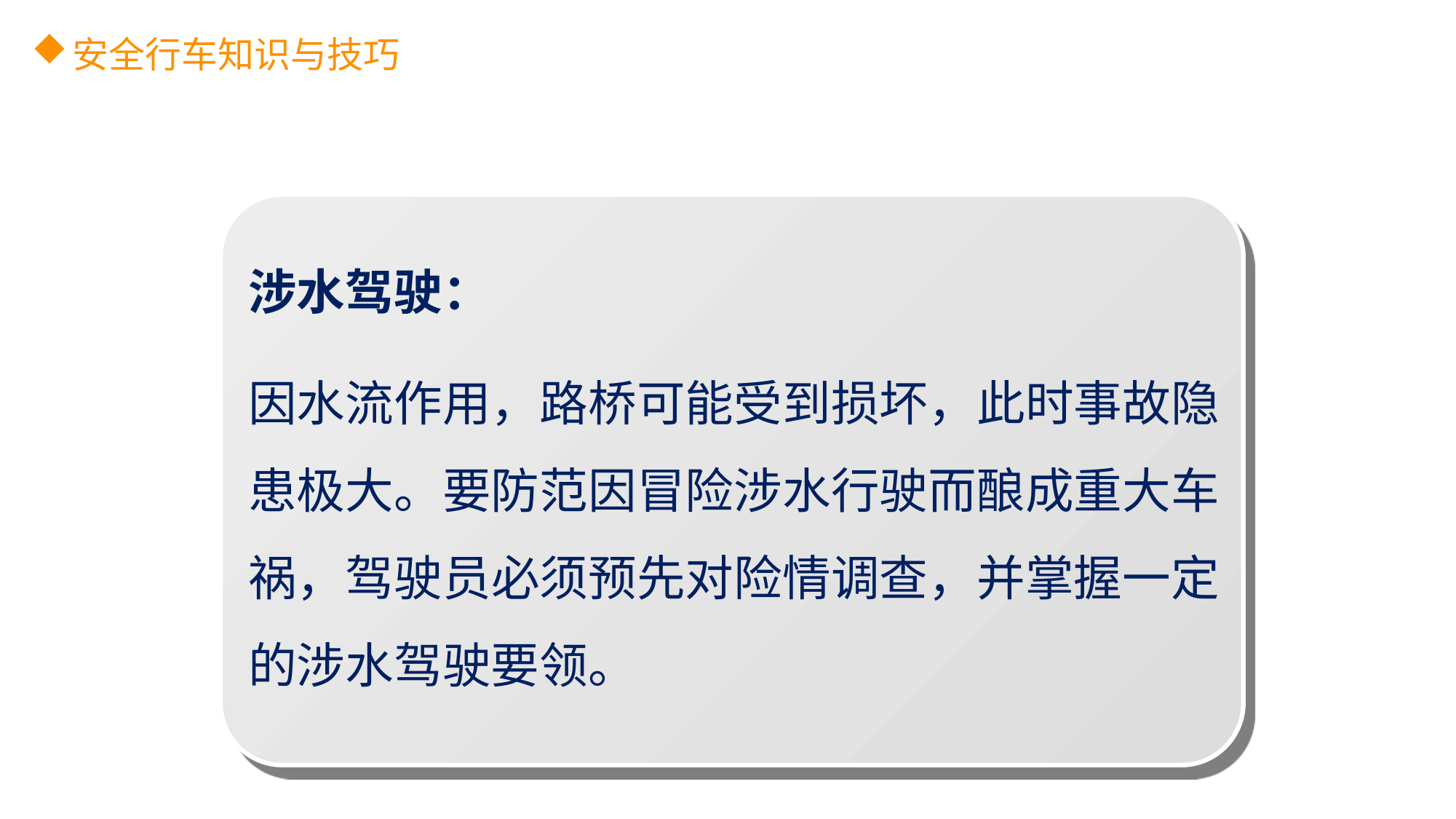

安全行车知识与技巧

涉水驾驶：
因水流作用，路桥可能受到损坏，此时事故隐患极大。要防范因冒险涉水行驶而酿成重大车祸，驾驶员必须预先对险情调查，并掌握一定的涉水驾驶要领。